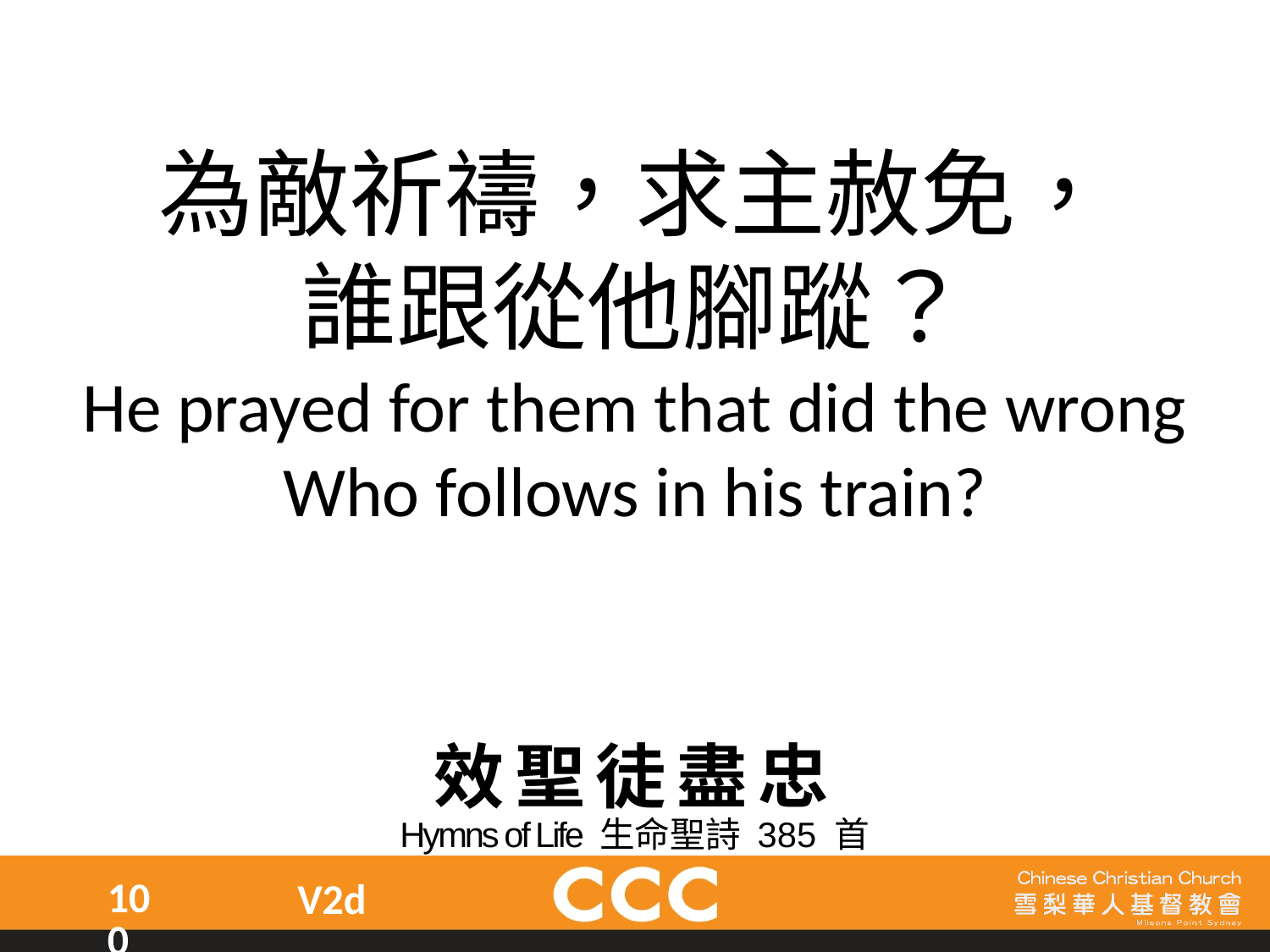

為敵祈禱，求主赦免，
誰跟從他腳蹤？
He prayed for them that did the wrong
Who follows in his train?
效聖徒盡忠
Hymns of Life 生命聖詩 385 首
100
V2d